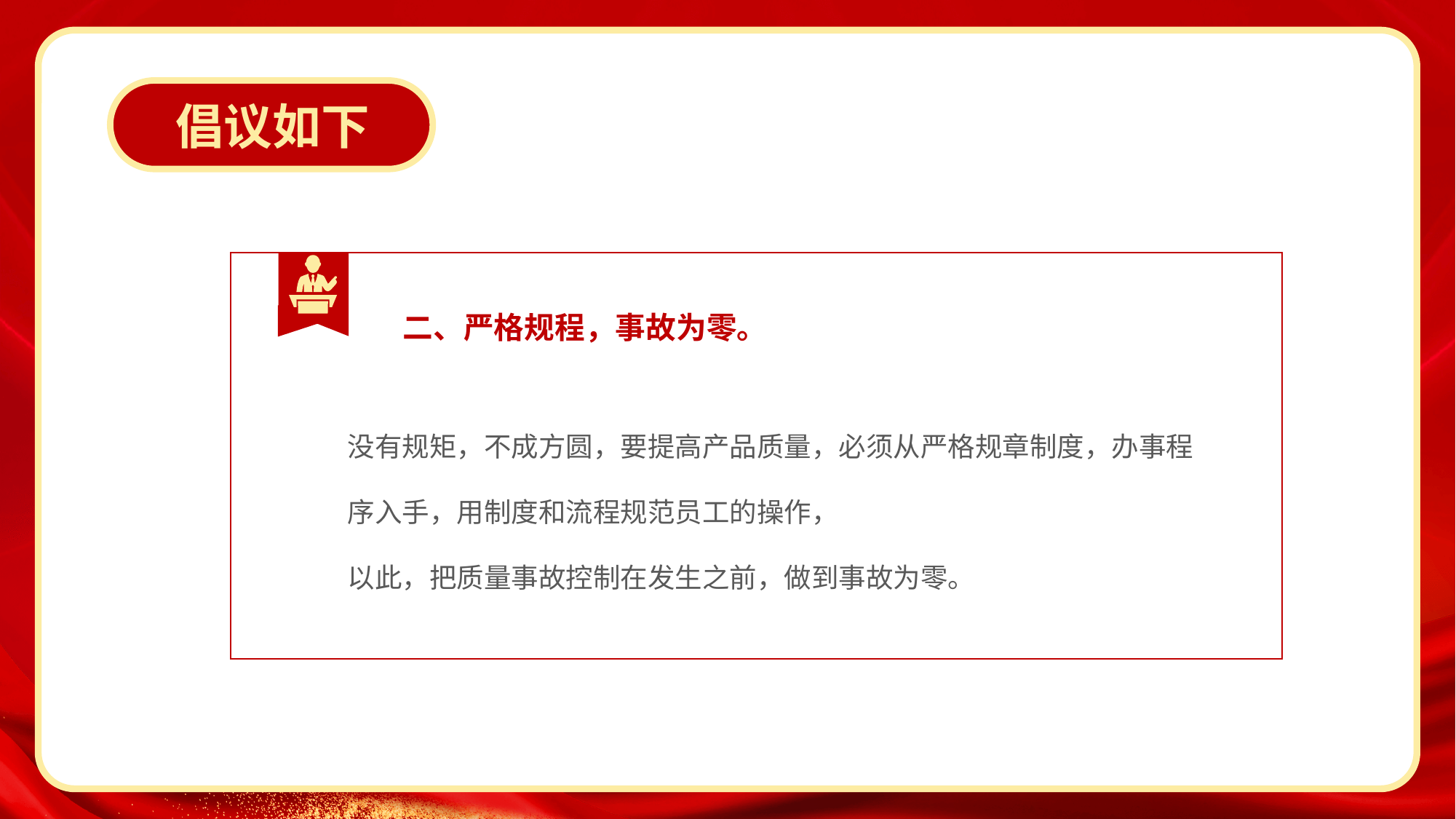

倡议如下

二、严格规程，事故为零。
没有规矩，不成方圆，要提高产品质量，必须从严格规章制度，办事程序入手，用制度和流程规范员工的操作，
以此，把质量事故控制在发生之前，做到事故为零。